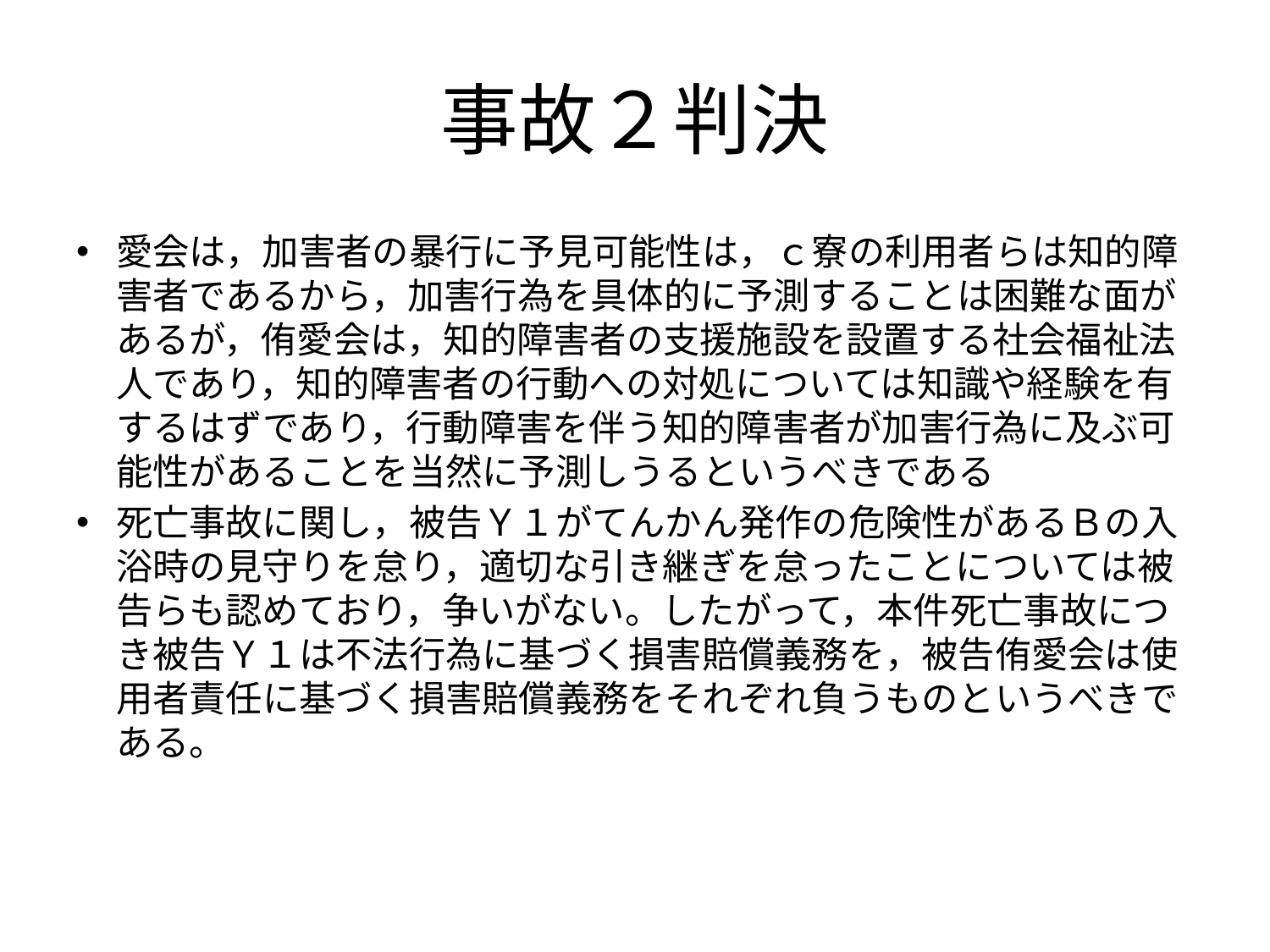

# 事故２判決
愛会は，加害者の暴行に予見可能性は，ｃ寮の利用者らは知的障害者であるから，加害行為を具体的に予測することは困難な面があるが，侑愛会は，知的障害者の支援施設を設置する社会福祉法人であり，知的障害者の行動への対処については知識や経験を有するはずであり，行動障害を伴う知的障害者が加害行為に及ぶ可能性があることを当然に予測しうるというべきである
死亡事故に関し，被告Ｙ１がてんかん発作の危険性があるＢの入浴時の見守りを怠り，適切な引き継ぎを怠ったことについては被告らも認めており，争いがない。したがって，本件死亡事故につき被告Ｙ１は不法行為に基づく損害賠償義務を，被告侑愛会は使用者責任に基づく損害賠償義務をそれぞれ負うものというべきである。